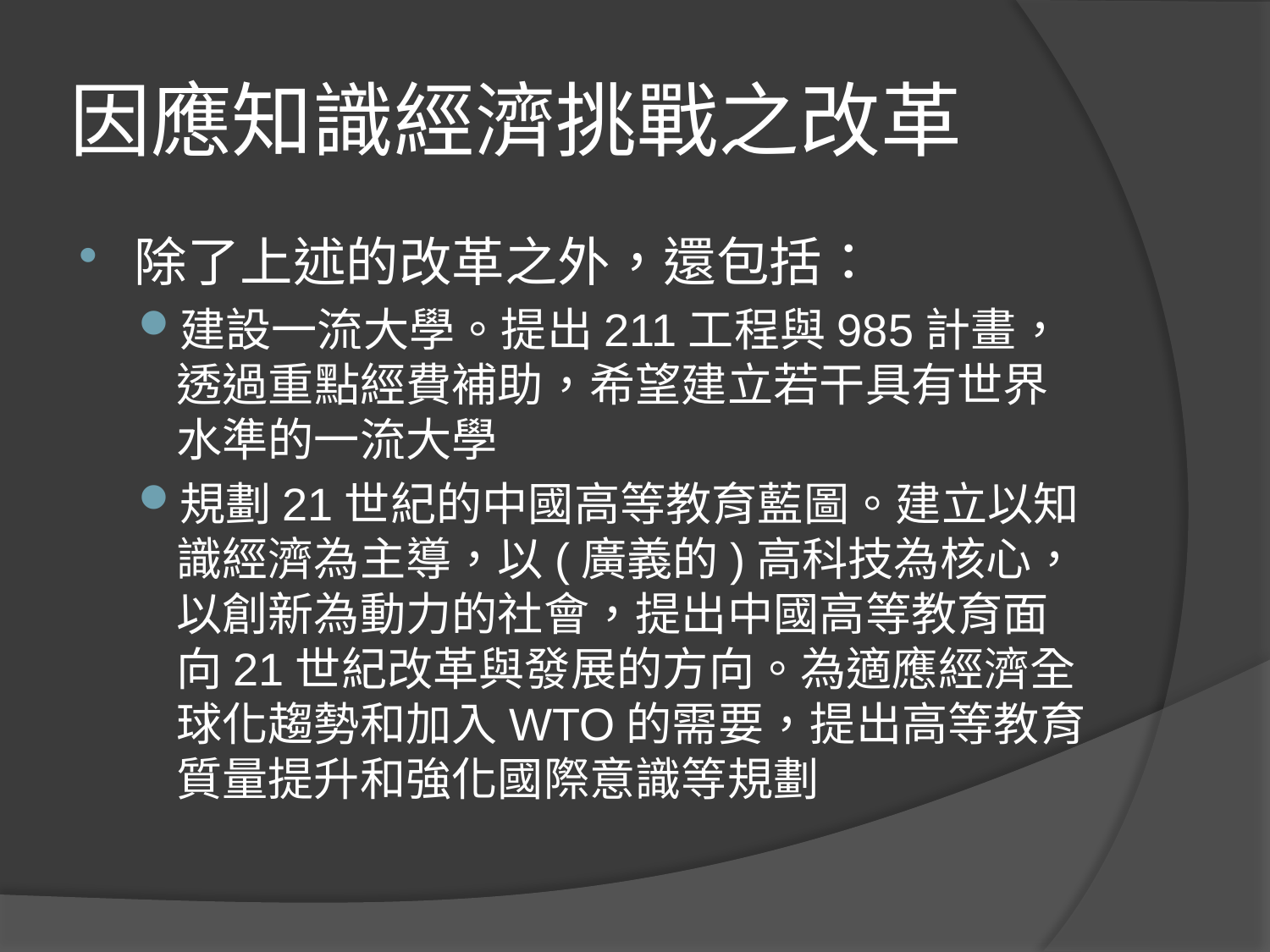

# 因應知識經濟挑戰之改革
除了上述的改革之外，還包括：
建設一流大學。提出211工程與985計畫，透過重點經費補助，希望建立若干具有世界水準的一流大學
規劃21世紀的中國高等教育藍圖。建立以知識經濟為主導，以(廣義的)高科技為核心，以創新為動力的社會，提出中國高等教育面向21世紀改革與發展的方向。為適應經濟全球化趨勢和加入WTO的需要，提出高等教育質量提升和強化國際意識等規劃